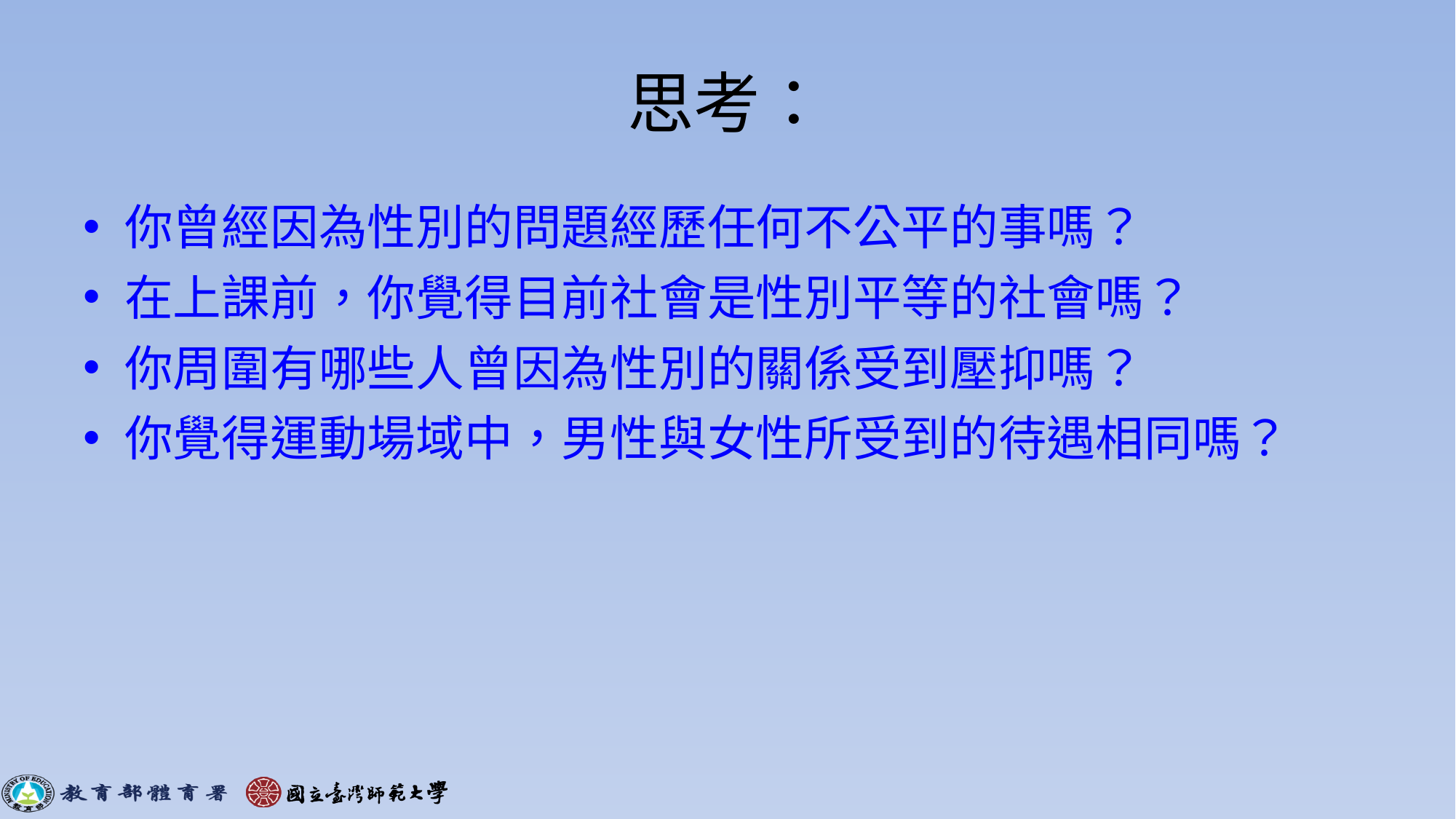

# 思考：
你曾經因為性別的問題經歷任何不公平的事嗎？
在上課前，你覺得目前社會是性別平等的社會嗎？
你周圍有哪些人曾因為性別的關係受到壓抑嗎？
你覺得運動場域中，男性與女性所受到的待遇相同嗎？